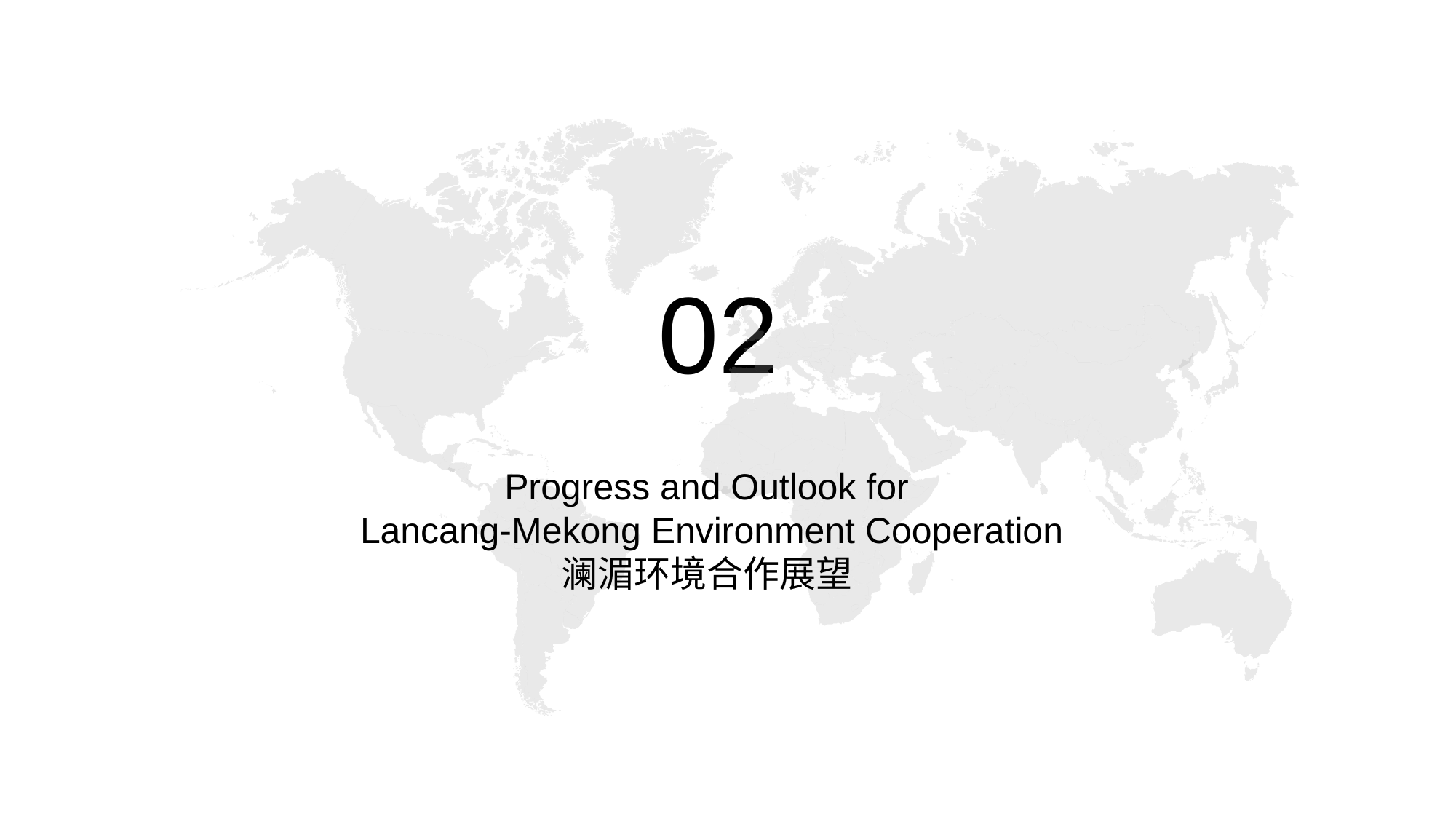

02
Progress and Outlook for
 Lancang-Mekong Environment Cooperation
澜湄环境合作展望